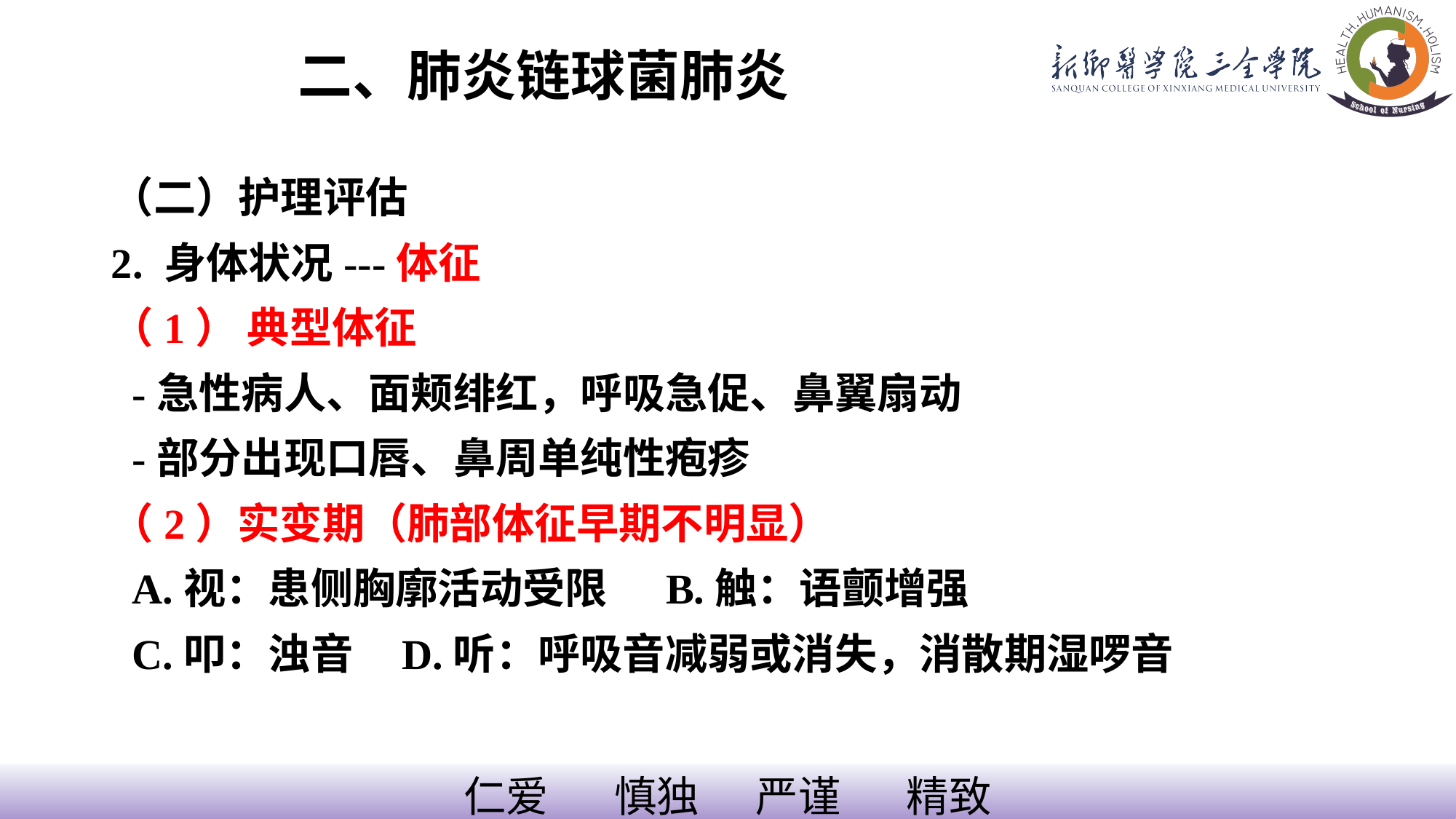

# 二、肺炎链球菌肺炎
（二）护理评估
2. 身体状况---体征
（1） 典型体征
  -急性病人、面颊绯红，呼吸急促、鼻翼扇动
  -部分出现口唇、鼻周单纯性疱疹
（2）实变期（肺部体征早期不明显）
  A.视：患侧胸廓活动受限     B.触：语颤增强
  C.叩：浊音    D.听：呼吸音减弱或消失，消散期湿啰音